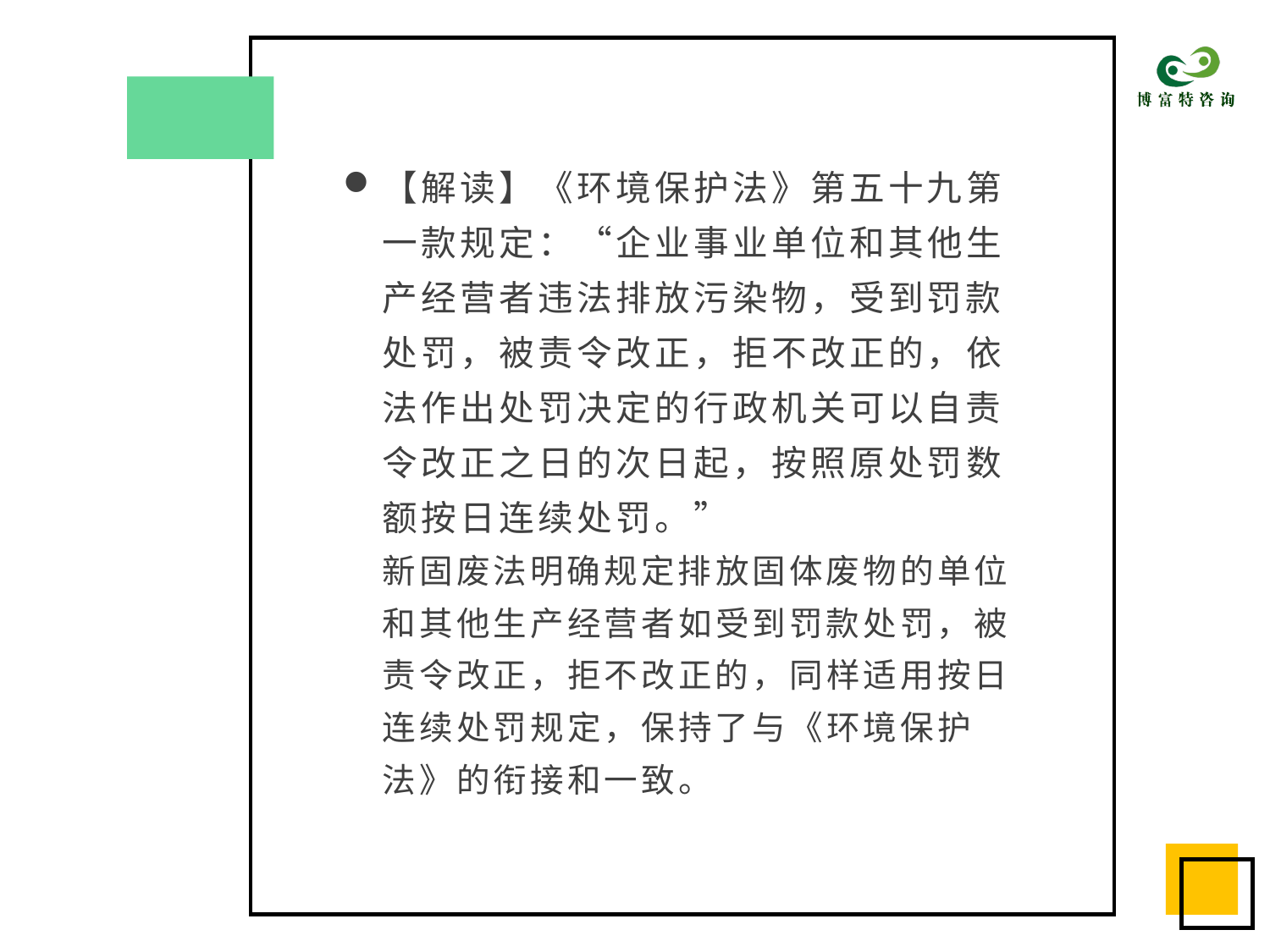

【解读】《环境保护法》第五十九第一款规定：“企业事业单位和其他生产经营者违法排放污染物，受到罚款处罚，被责令改正，拒不改正的，依法作出处罚决定的行政机关可以自责令改正之日的次日起，按照原处罚数额按日连续处罚。”
新固废法明确规定排放固体废物的单位和其他生产经营者如受到罚款处罚，被责令改正，拒不改正的，同样适用按日连续处罚规定，保持了与《环境保护法》的衔接和一致。